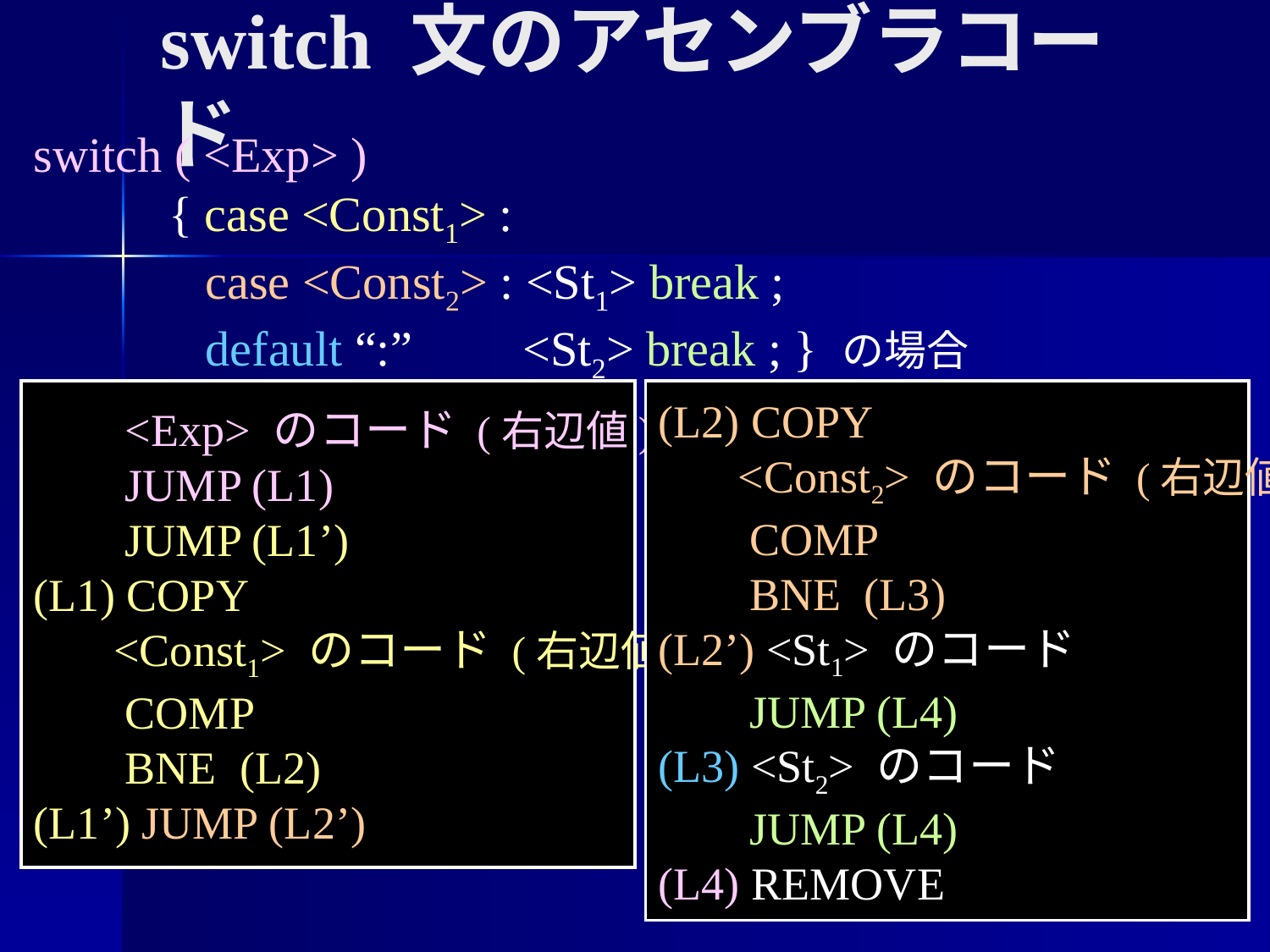

switch 文のアセンブラコード
switch ( <Exp> )
           { case <Const1> :
              case <Const2> : <St1> break ;
              default “:”         <St2> break ; } の場合
        <Exp> のコード (右辺値)
        JUMP (L1)
        JUMP (L1’)
(L1) COPY
       <Const1> のコード (右辺値)
        COMP
        BNE  (L2)
(L1’) JUMP (L2’)
(L2) COPY
       <Const2> のコード (右辺値)
        COMP
        BNE  (L3)
(L2’) <St1> のコード
        JUMP (L4)
(L3) <St2> のコード
        JUMP (L4)
(L4) REMOVE